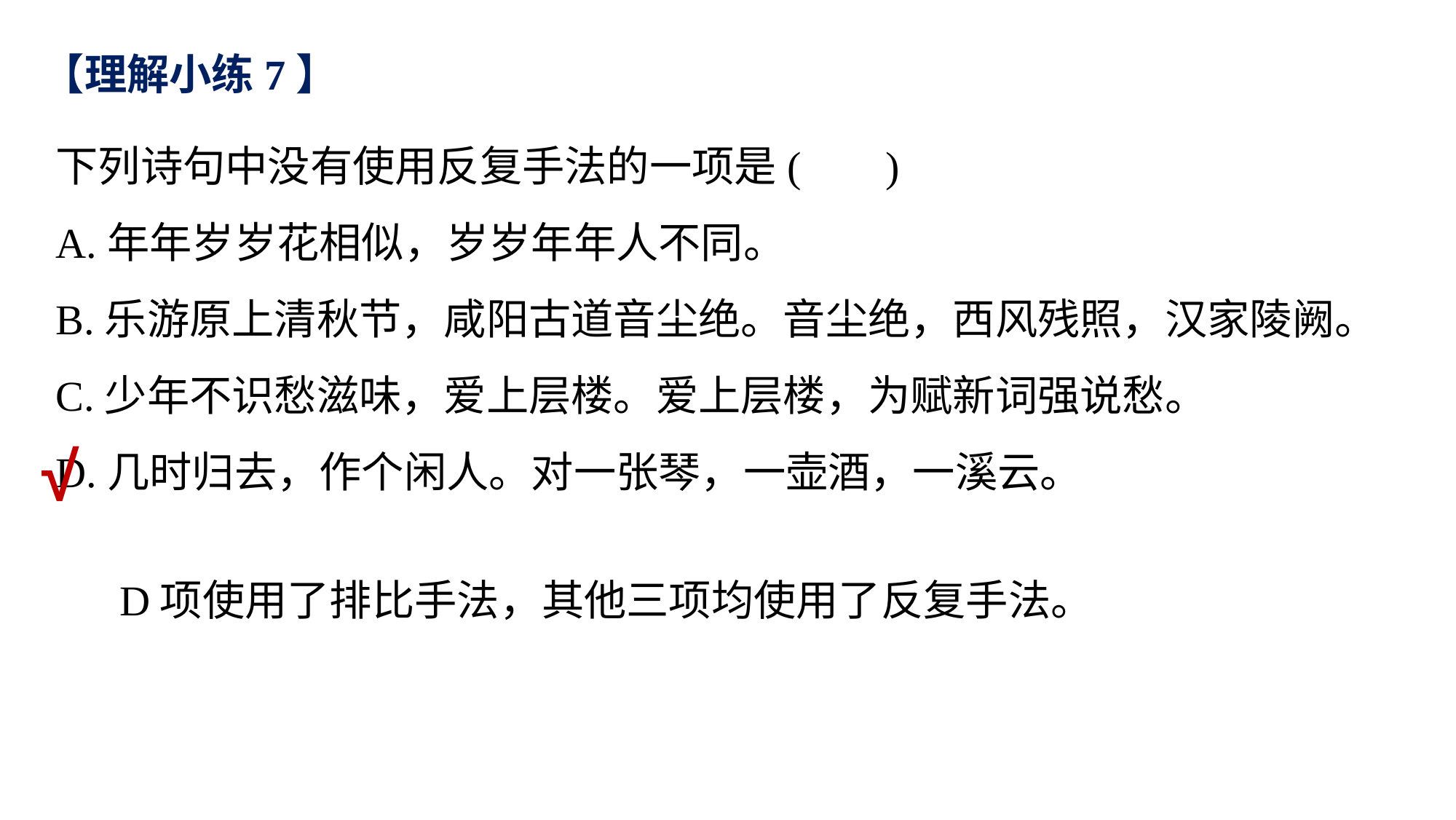

【理解小练7】
下列诗句中没有使用反复手法的一项是(        )
A.年年岁岁花相似，岁岁年年人不同。
B.乐游原上清秋节，咸阳古道音尘绝。音尘绝，西风残照，汉家陵阙。
C.少年不识愁滋味，爱上层楼。爱上层楼，为赋新词强说愁。
D.几时归去，作个闲人。对一张琴，一壶酒，一溪云。
√
D项使用了排比手法，其他三项均使用了反复手法。